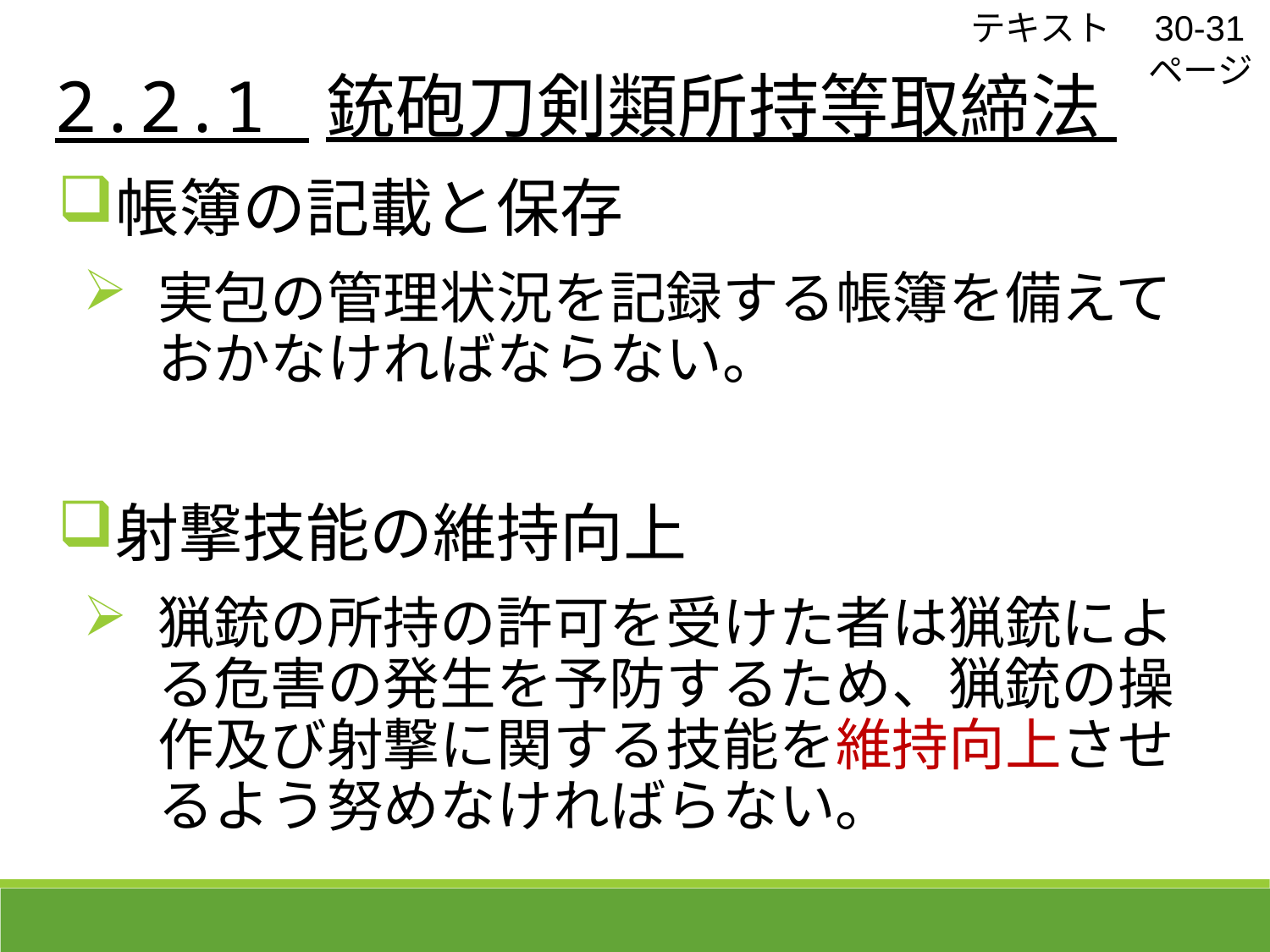

テキスト　30-31ページ
 2.2.1 銃砲刀剣類所持等取締法
帳簿の記載と保存
実包の管理状況を記録する帳簿を備えておかなければならない。

射撃技能の維持向上
猟銃の所持の許可を受けた者は猟銃による危害の発生を予防するため、猟銃の操作及び射撃に関する技能を維持向上させるよう努めなければらない。